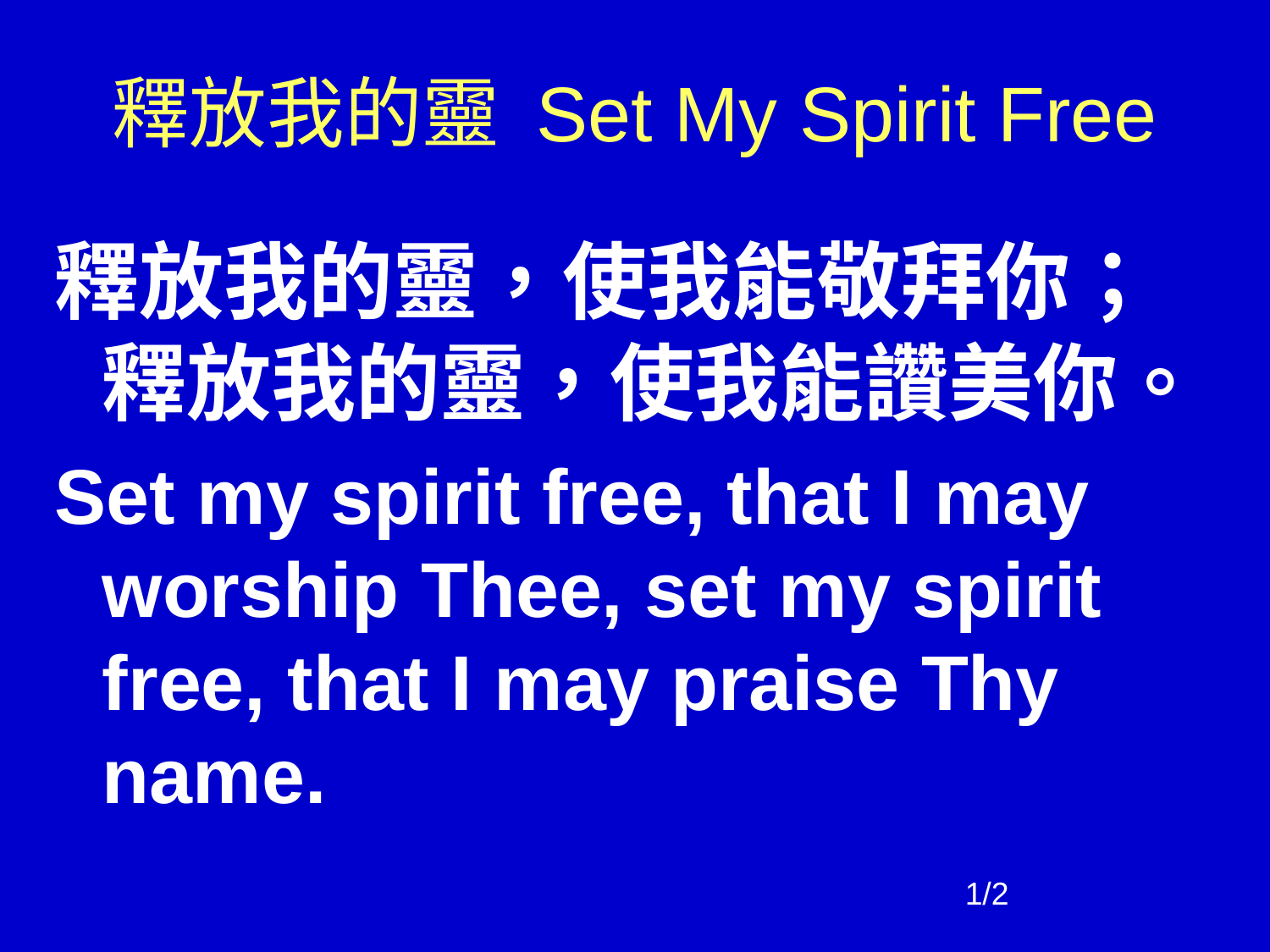

# 釋放我的靈 Set My Spirit Free
釋放我的靈，使我能敬拜你；釋放我的靈，使我能讚美你。
Set my spirit free, that I may worship Thee, set my spirit free, that I may praise Thy name.
1/2